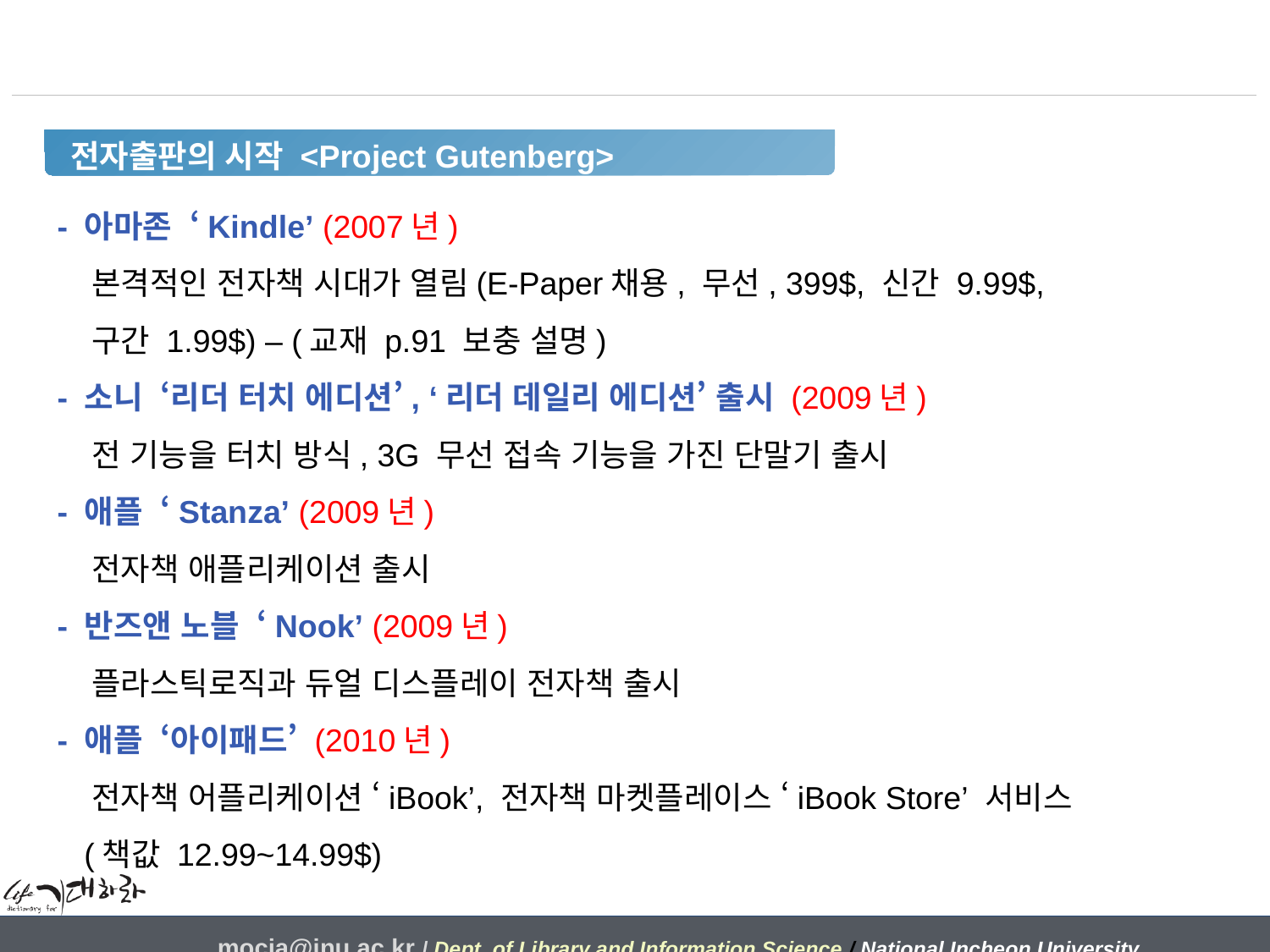

전자출판의 시작 <Project Gutenberg>
- 아마존  ‘Kindle’ (2007년)
   본격적인 전자책 시대가 열림(E-Paper채용, 무선, 399$, 신간 9.99$,
   구간 1.99$) – (교재 p.91 보충 설명)
- 소니  ‘리더 터치 에디션’, ‘리더 데일리 에디션’ 출시 (2009년)
   전 기능을 터치 방식, 3G 무선 접속 기능을 가진 단말기 출시
- 애플  ‘Stanza’ (2009년)
   전자책 애플리케이션 출시
- 반즈앤 노블  ‘Nook’ (2009년)
   플라스틱로직과 듀얼 디스플레이 전자책 출시
- 애플  ‘아이패드’ (2010년)
   전자책 어플리케이션 ‘iBook’, 전자책 마켓플레이스 ‘iBook Store’ 서비스
   (책값 12.99~14.99$)

mocja@inu.ac.kr / Dept. of Library and Information Science / National Incheon University